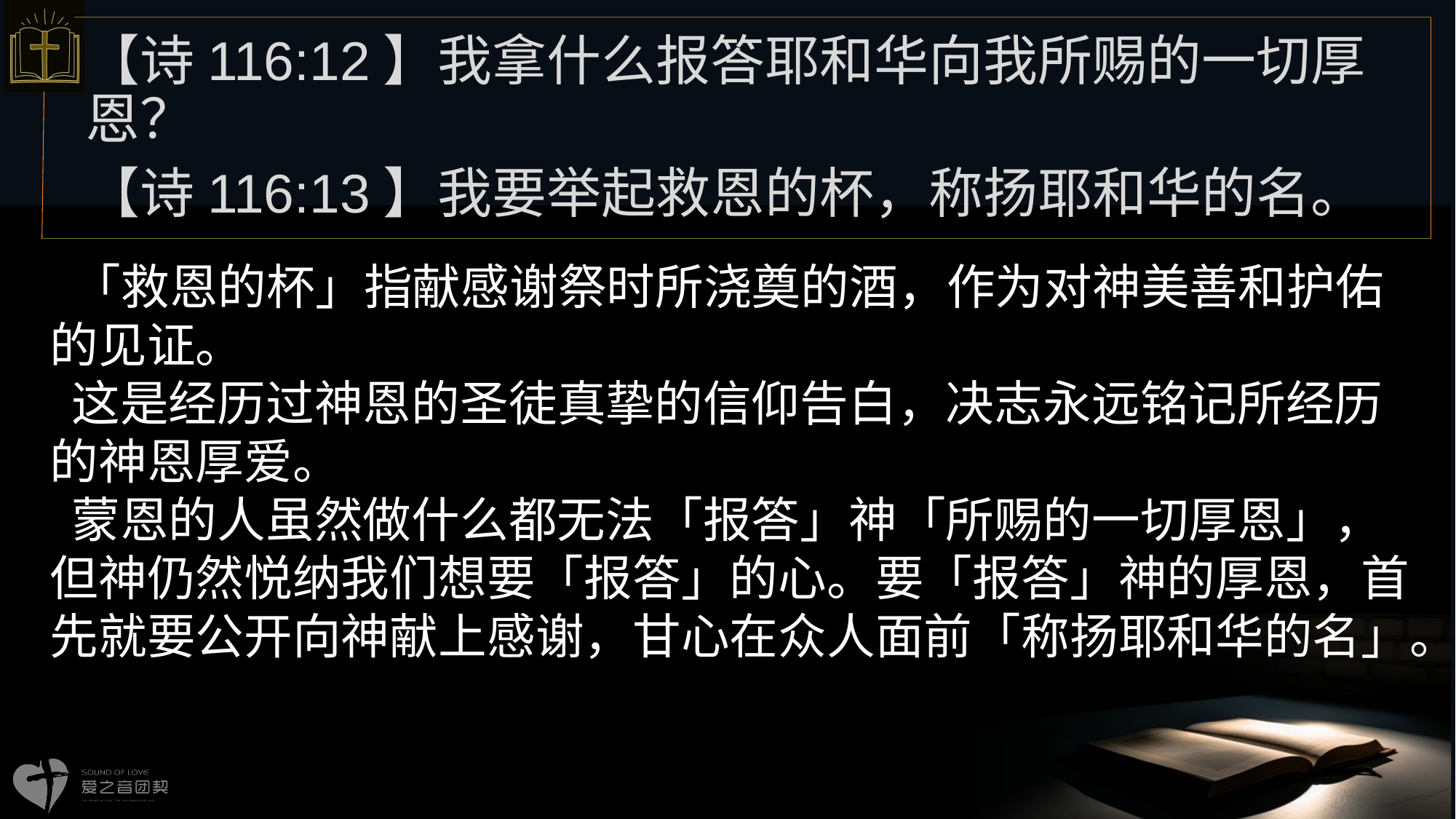

【诗116:12】我拿什么报答耶和华向我所赐的一切厚恩？
【诗116:13】我要举起救恩的杯，称扬耶和华的名。
# 「救恩的杯」指献感谢祭时所浇奠的酒，作为对神美善和护佑的见证。 这是经历过神恩的圣徒真挚的信仰告白，决志永远铭记所经历的神恩厚爱。 蒙恩的人虽然做什么都无法「报答」神「所赐的一切厚恩」，但神仍然悦纳我们想要「报答」的心。要「报答」神的厚恩，首先就要公开向神献上感谢，甘心在众人面前「称扬耶和华的名」。